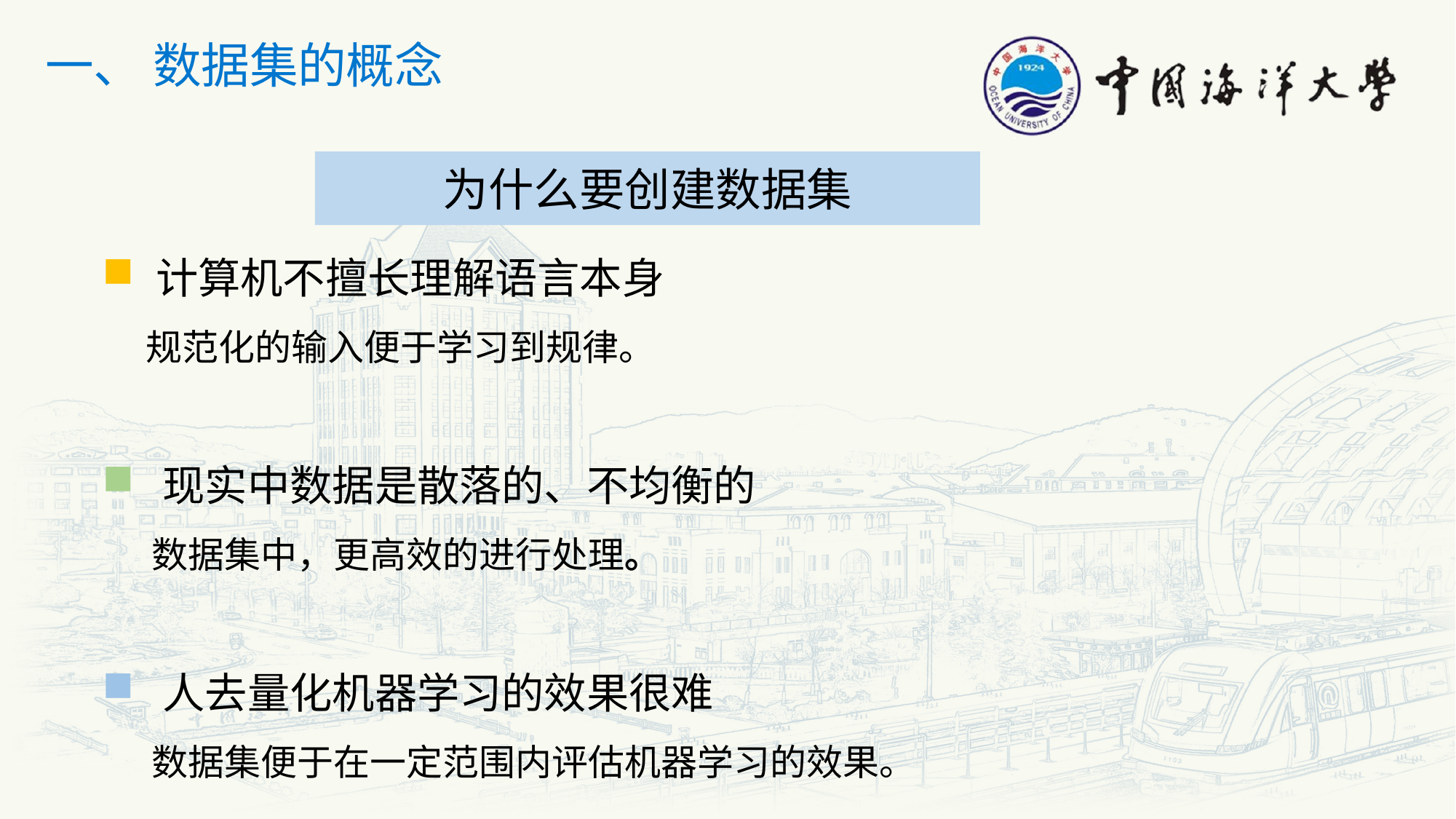

一、 数据集的概念
为什么要创建数据集
 计算机不擅长理解语言本身
      规范化的输入便于学习到规律。

 现实中数据是散落的、不均衡的
     数据集中，更高效的进行处理。

 人去量化机器学习的效果很难
     数据集便于在一定范围内评估机器学习的效果。